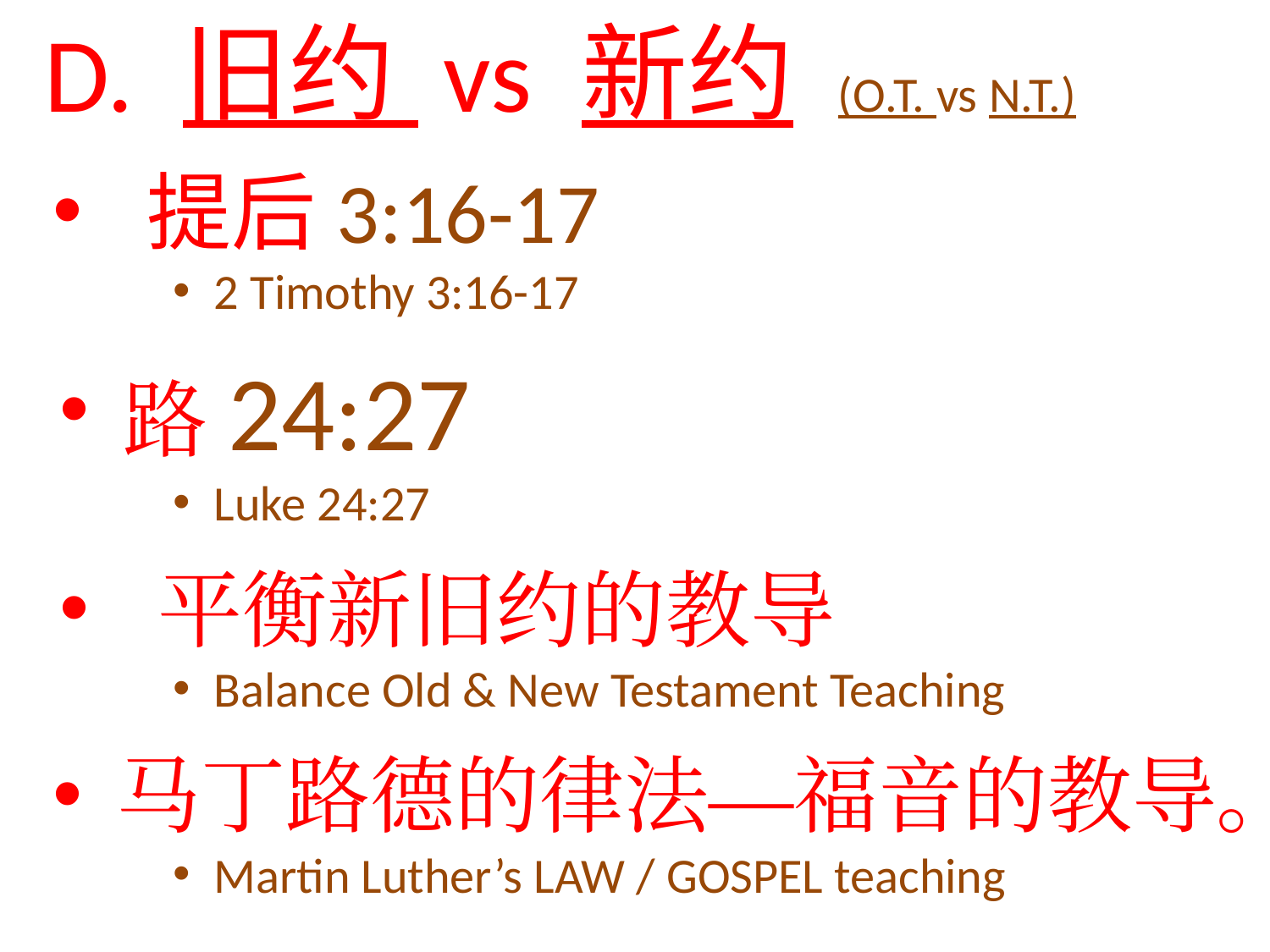

D. 旧约 vs 新约	(O.T. vs N.T.)

 提后3:16-17
 2 Timothy 3:16-17

路24:27
 Luke 24:27

 平衡新旧约的教导
 Balance Old & New Testament Teaching

马丁路德的律法—福音的教导。
 Martin Luther’s LAW / GOSPEL teaching